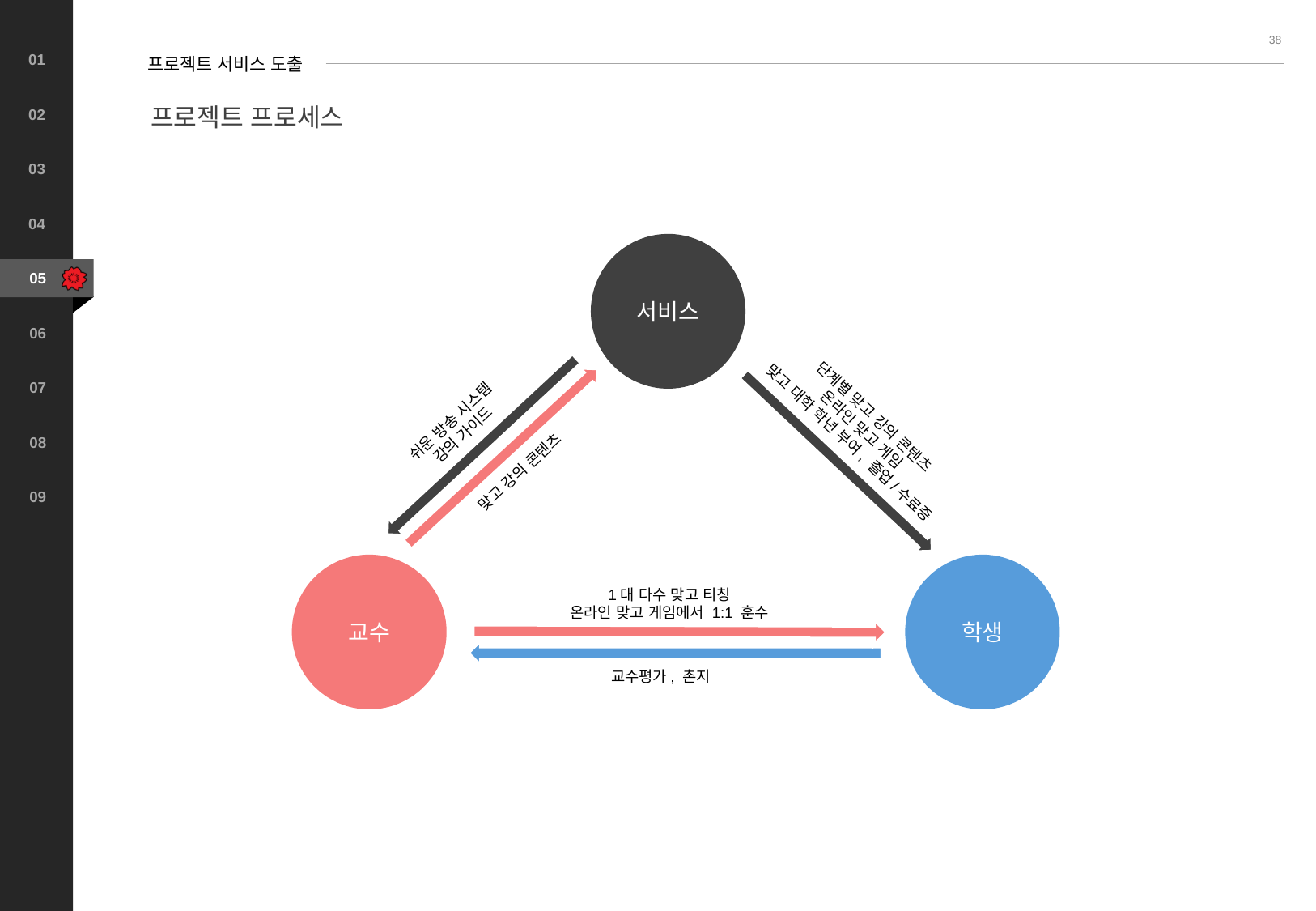

38
프로젝트 서비스 도출
프로젝트 프로세스
서비스

단계별 맞고 강의 콘텐츠
온라인 맞고 게임
맞고 대학 학년 부여, 졸업/수료증
쉬운 방송 시스템
강의 가이드

맞고 강의 콘텐츠
교수
학생
1대 다수 맞고 티칭
온라인 맞고 게임에서 1:1 훈수
교수평가, 촌지